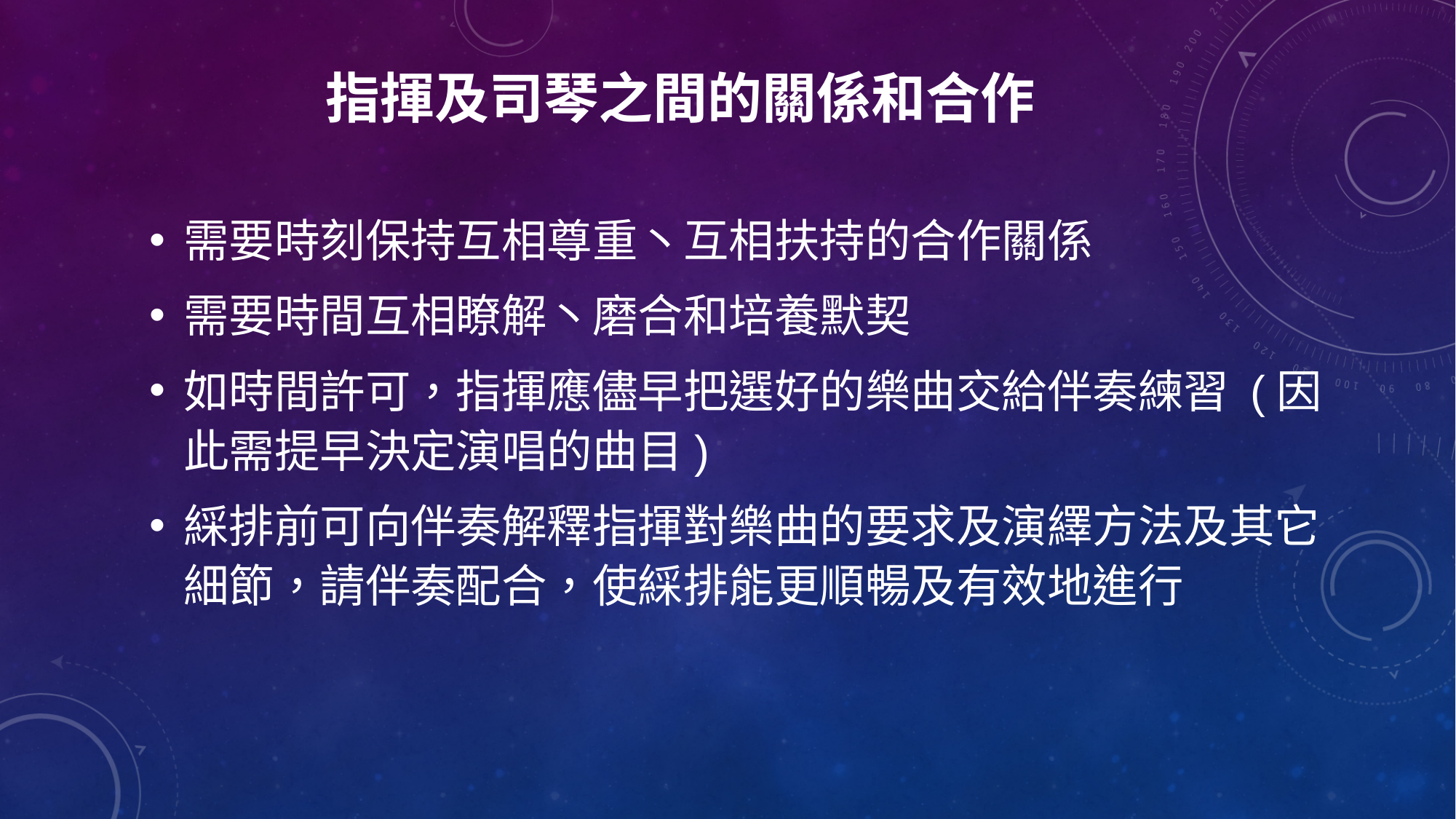

# 指揮及司琴之間的關係和合作
需要時刻保持互相尊重丶互相扶持的合作關係
需要時間互相瞭解丶磨合和培養默契
如時間許可，指揮應儘早把選好的樂曲交給伴奏練習 (因此需提早決定演唱的曲目)
綵排前可向伴奏解釋指揮對樂曲的要求及演繹方法及其它細節，請伴奏配合，使綵排能更順暢及有效地進行